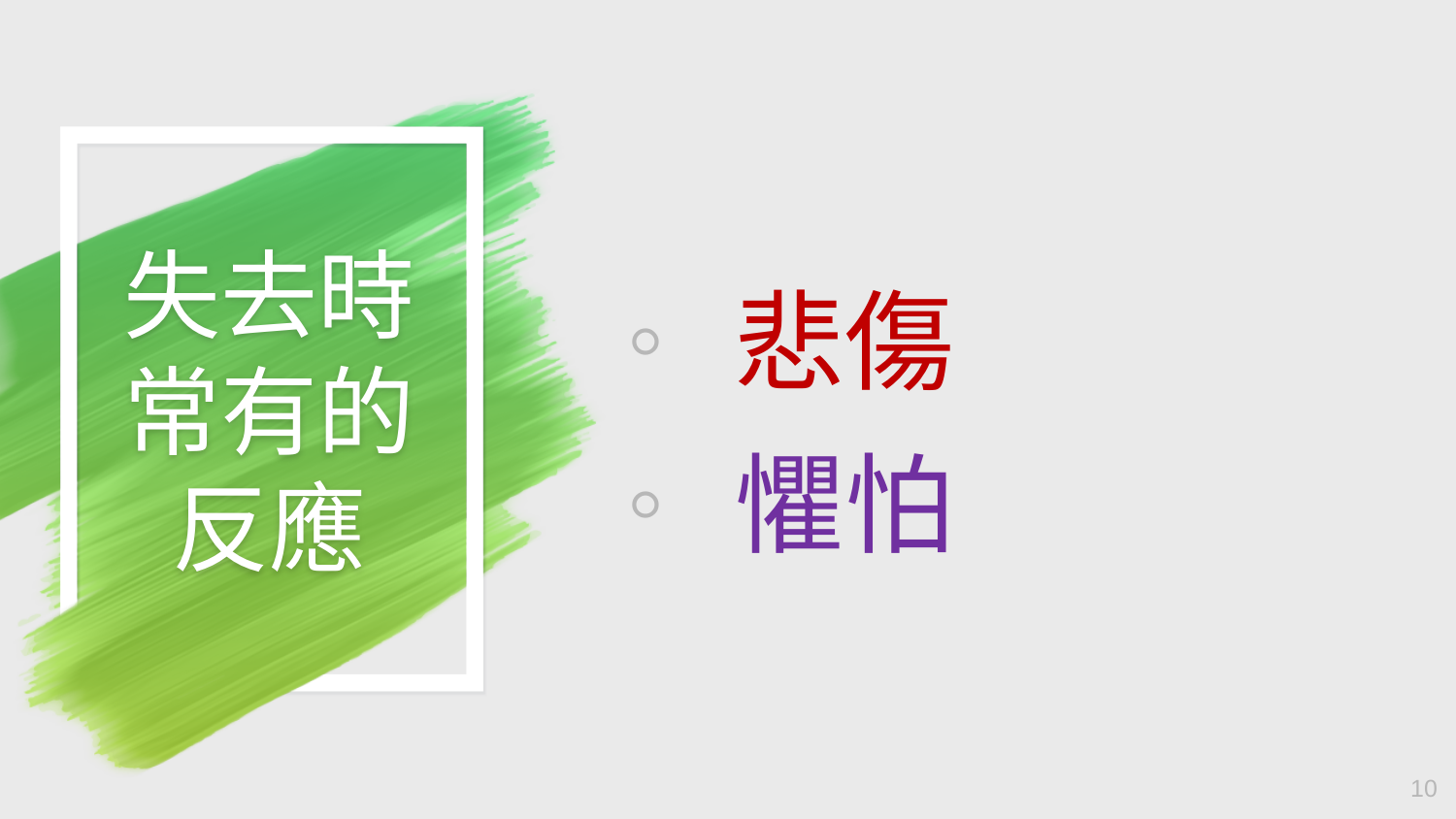

悲傷
懼怕
# 失去時 常有的 反應

10